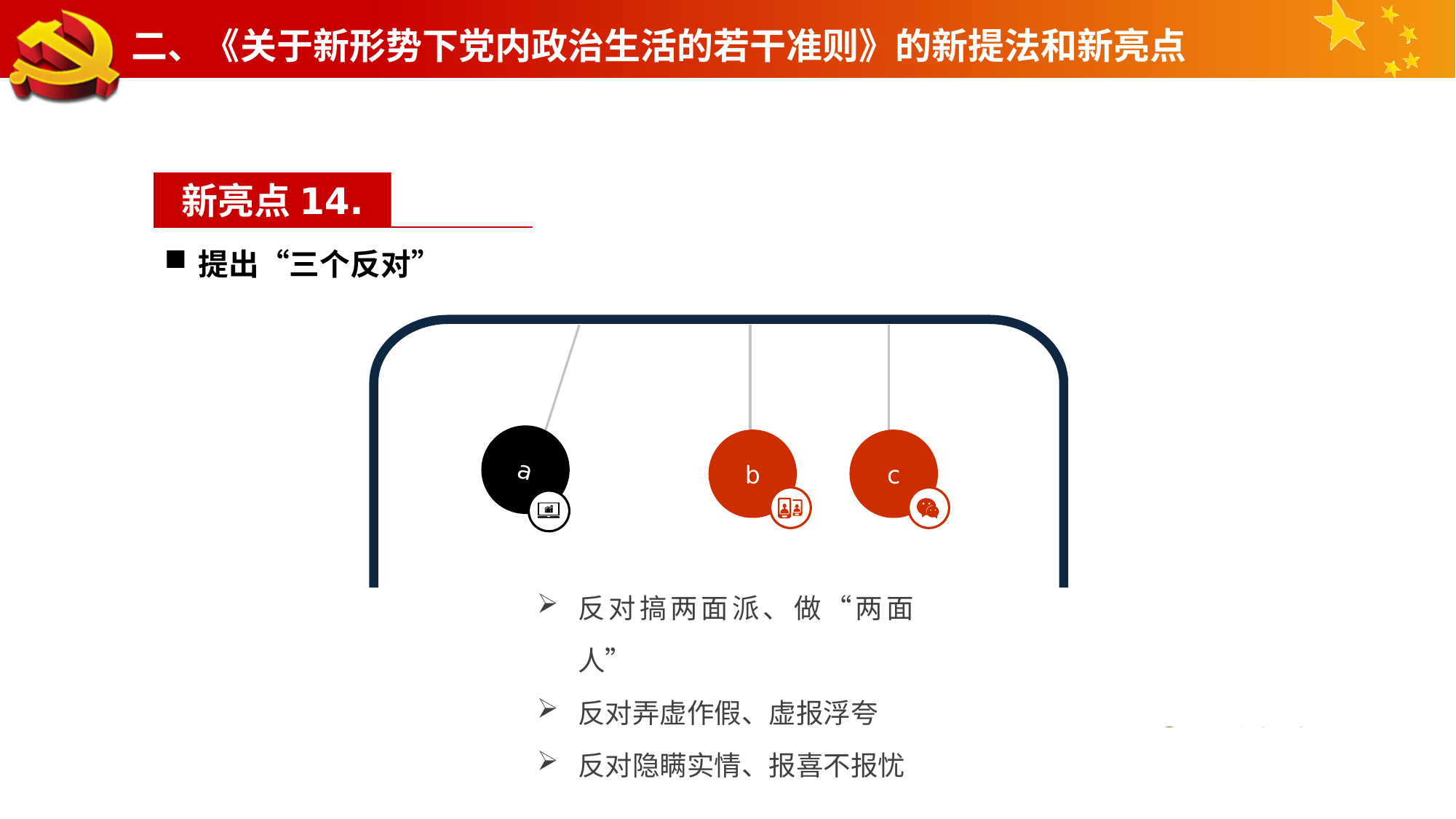

二、《关于新形势下党内政治生活的若干准则》的新提法和新亮点
新亮点14.
提出“三个反对”

a
b
c

反对搞两面派、做“两面人”
反对弄虚作假、虚报浮夸
反对隐瞒实情、报喜不报忧